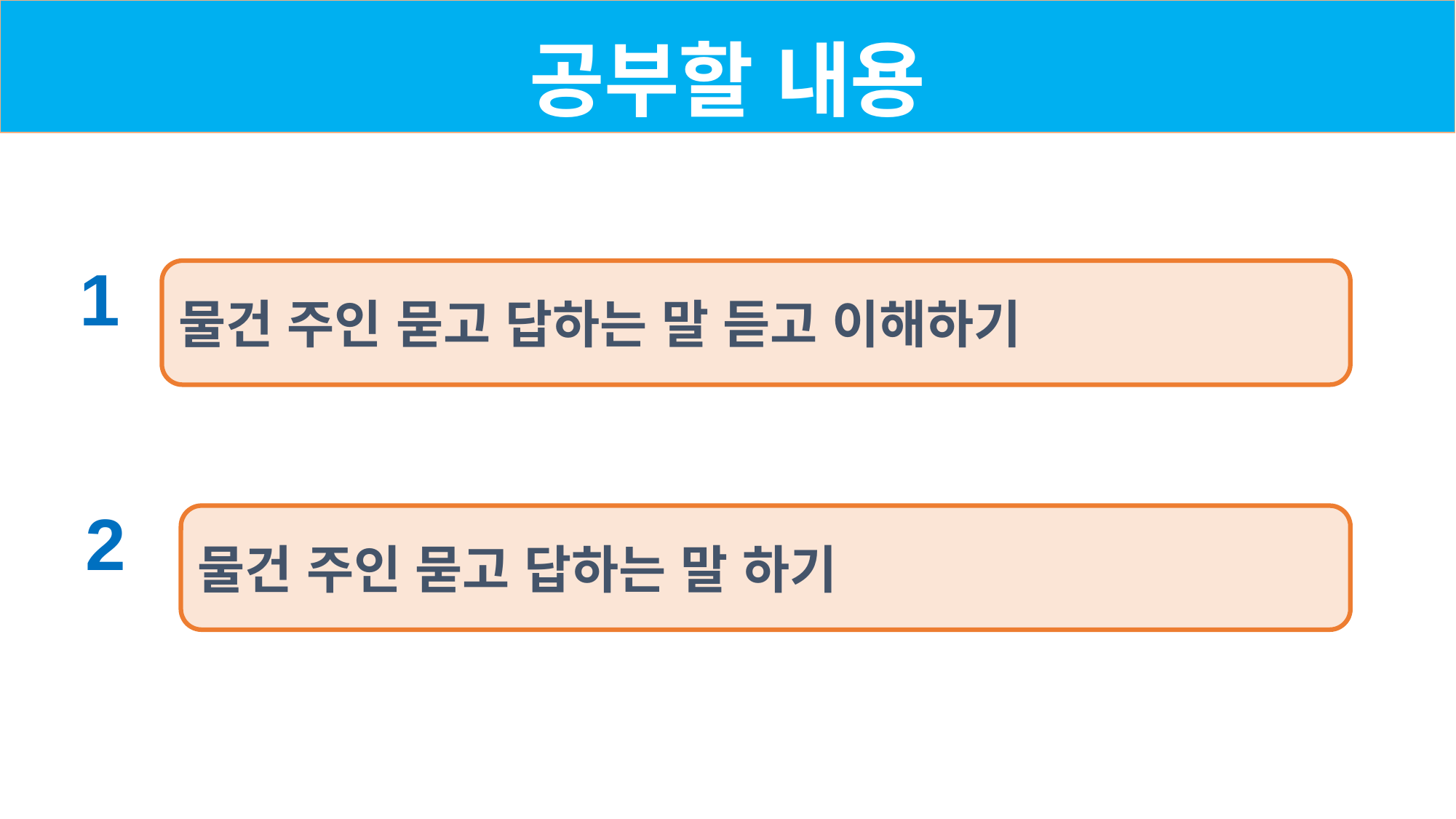

공부할 내용
1
물건 주인 묻고 답하는 말 듣고 이해하기
2
물건 주인 묻고 답하는 말 하기